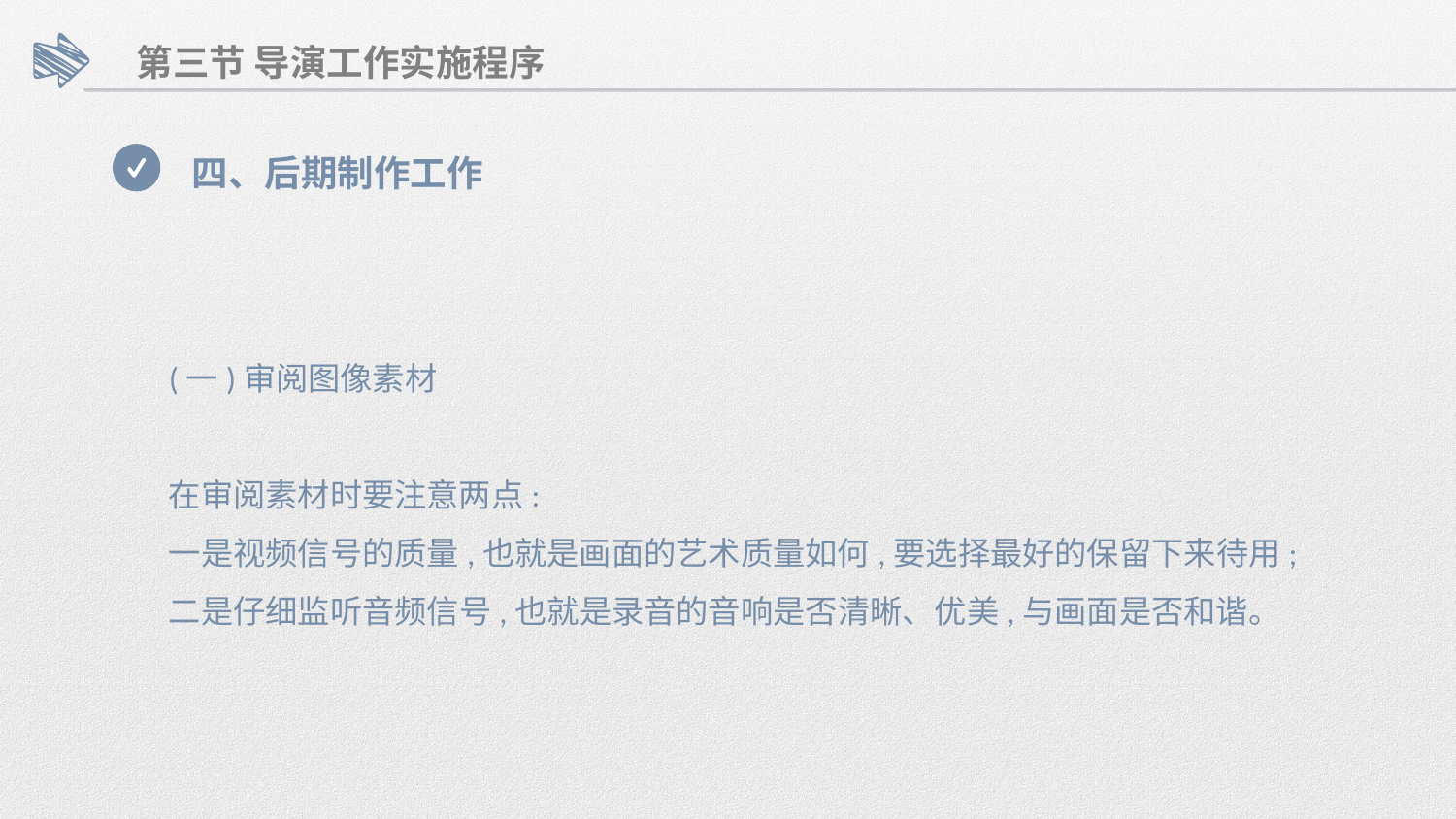

第三节 导演工作实施程序
四、后期制作工作

(一)审阅图像素材

在审阅素材时要注意两点:
一是视频信号的质量,也就是画面的艺术质量如何,要选择最好的保留下来待用;
二是仔细监听音频信号,也就是录音的音响是否清晰、优美,与画面是否和谐。